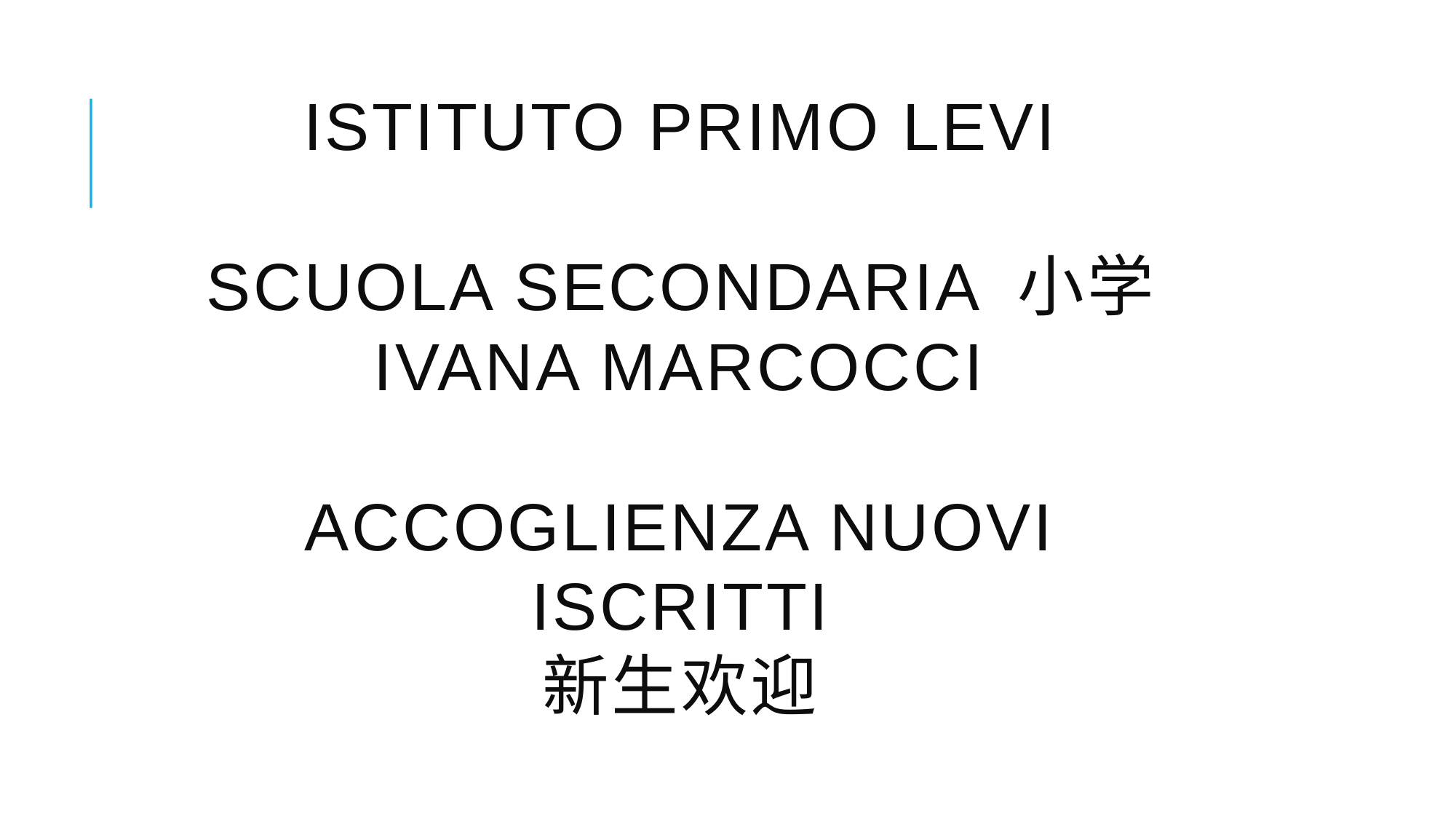

ISTITUTO Primo Levi

Scuola SECONDARIA 小学
Ivana marcocci
Accoglienza Nuovi Iscritti
新生欢迎